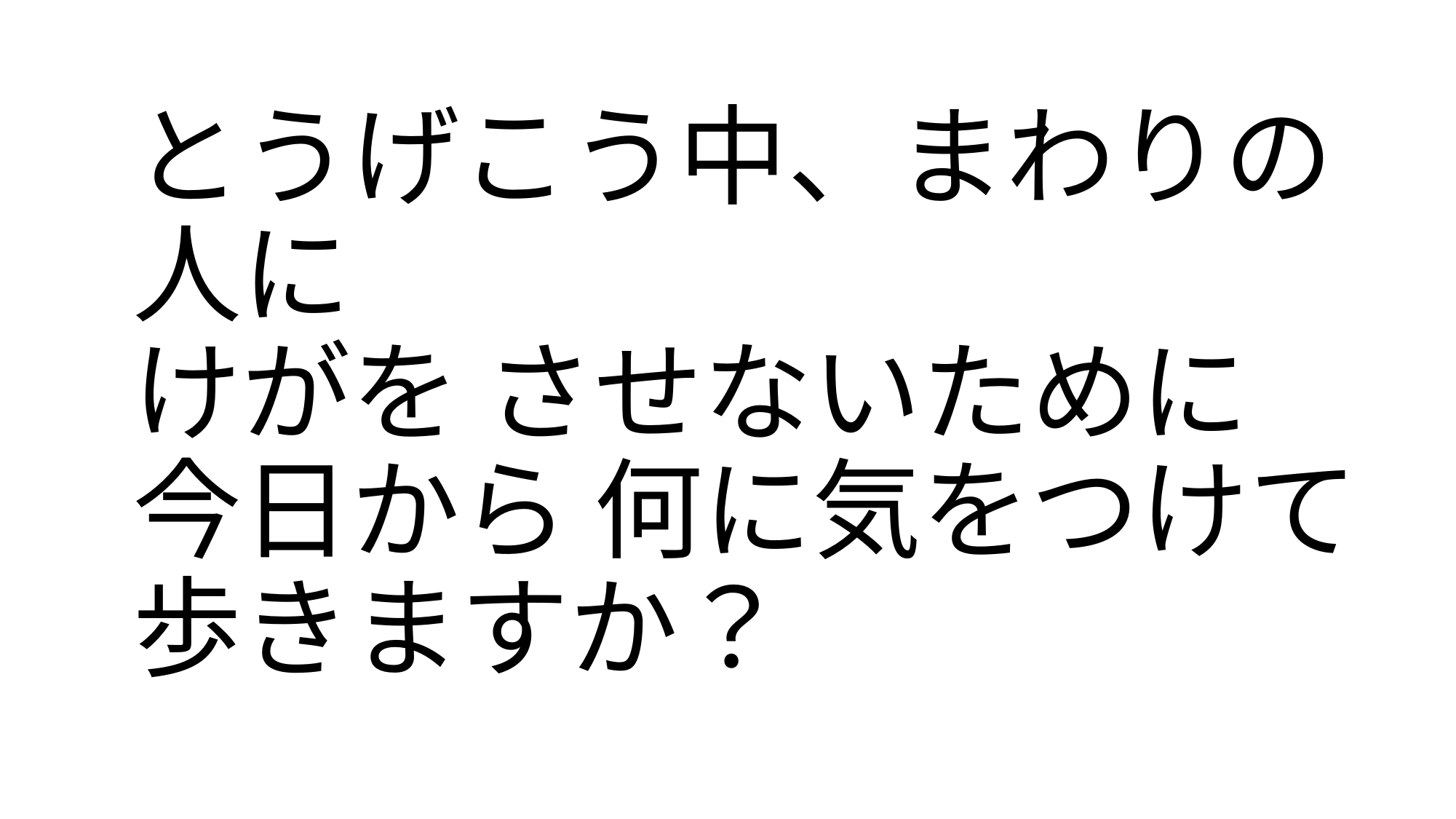

とうげこう中、まわりの人に
けがを させないために
今日から 何に気をつけて
歩きますか？